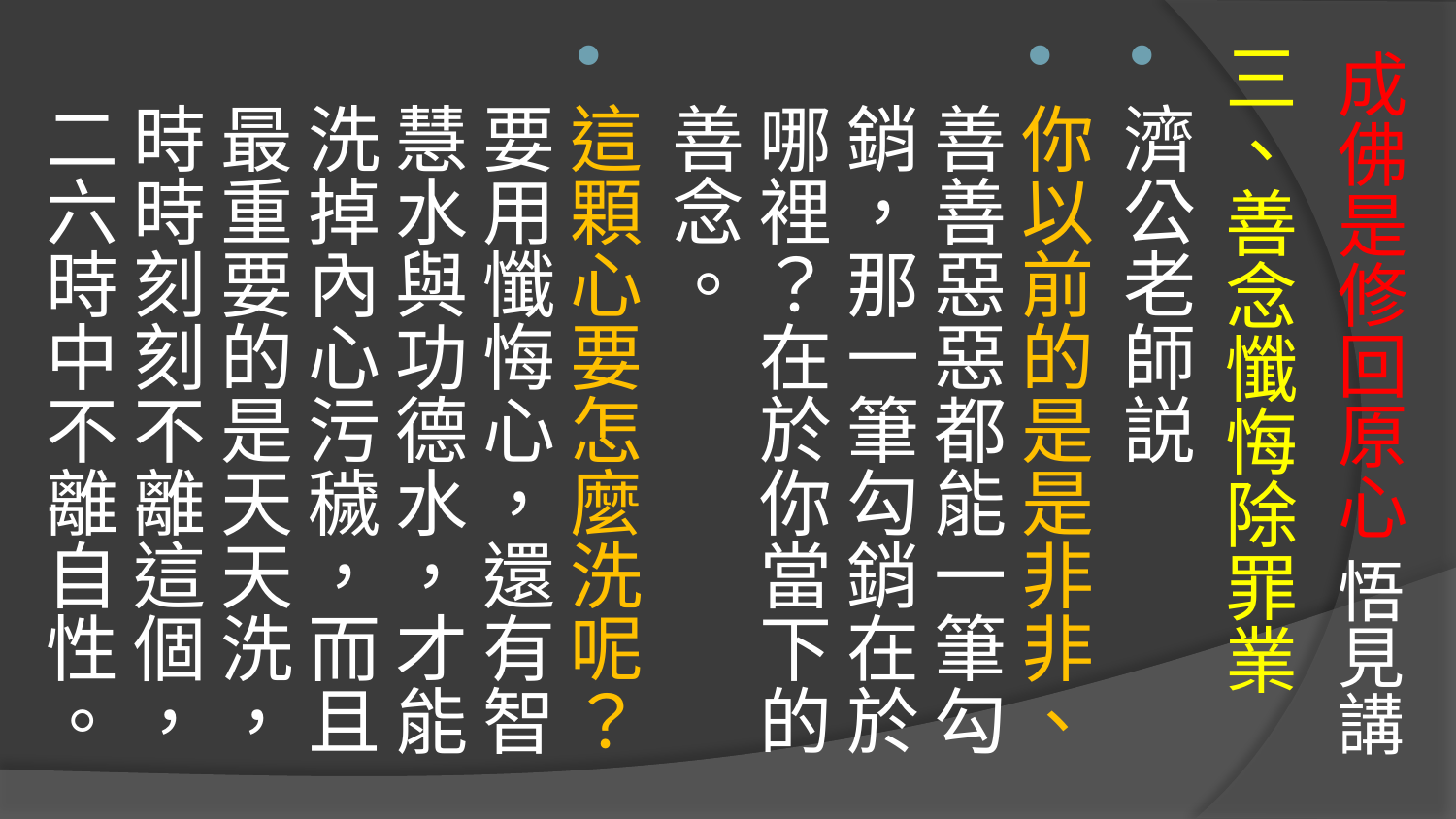

# 成佛是修回原心 悟見講
三、善念懺悔除罪業
濟公老師説
你以前的是是非非、善善惡惡都能一筆勾銷，那一筆勾銷在於哪裡？在於你當下的善念。
這顆心要怎麼洗呢？要用懺悔心，還有智慧水與功德水，才能洗掉內心污穢，而且最重要的是天天洗，時時刻刻不離這個，二六時中不離自性。